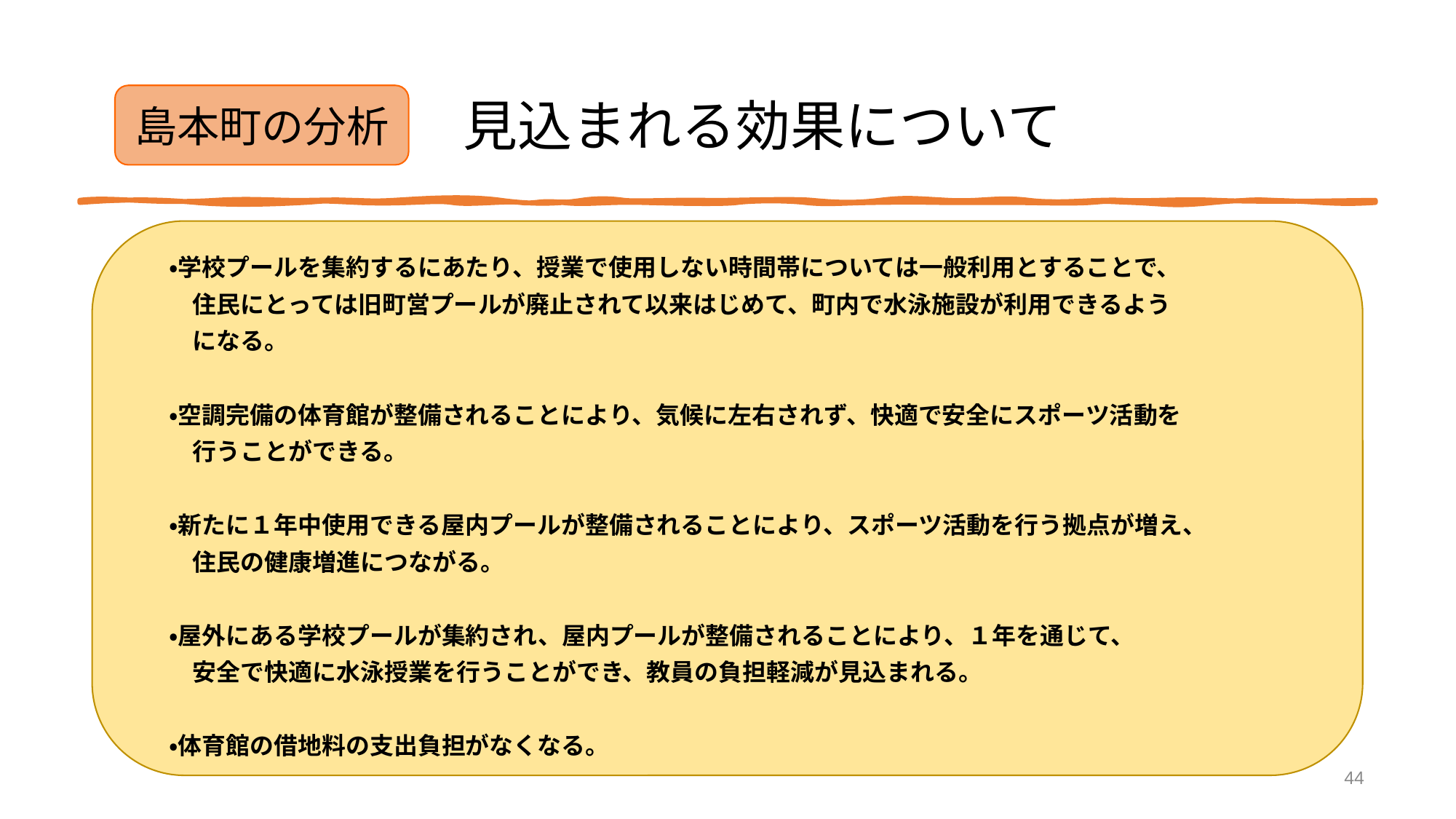

# 見込まれる効果について
島本町の分析

・学校プールを集約するにあたり、授業で使用しない時間帯については一般利用とすることで、
　住民にとっては旧町営プールが廃止されて以来はじめて、町内で水泳施設が利用できるよう
　になる。

・空調完備の体育館が整備されることにより、気候に左右されず、快適で安全にスポーツ活動を
　行うことができる。

・新たに１年中使用できる屋内プールが整備されることにより、スポーツ活動を行う拠点が増え、
　住民の健康増進につながる。

・屋外にある学校プールが集約され、屋内プールが整備されることにより、１年を通じて、
　安全で快適に水泳授業を行うことができ、教員の負担軽減が見込まれる。

・体育館の借地料の支出負担がなくなる。
44